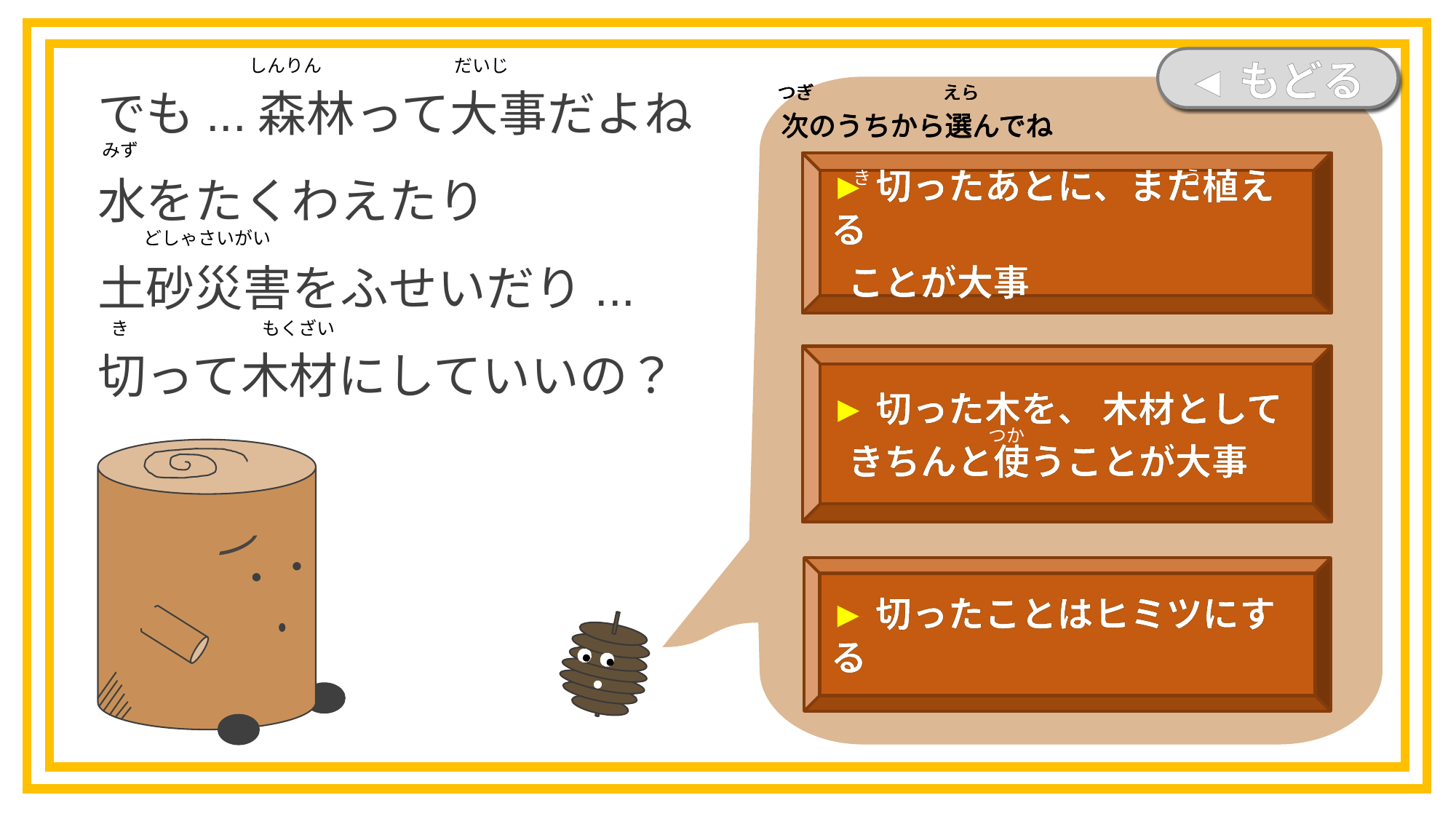

◄もどる

でも...森林って大事だよね
水をたくわえたり
土砂災害をふせいだり...
切って木材にしていいの？
しんりん
だいじ

つぎ
えら
次のうちから選んでね
つぎ
えら
次のうちから選んでね
つぎ
えら
次のうちから選んでね
つぎ
えら
次のうちから選んでね
みず
►切ったあとに、また植える
 ことが大事
う
き
どしゃさいがい
き
もくざい
►切った木を、 木材として
 きちんと使うことが大事
つか

►切ったことはヒミツにする